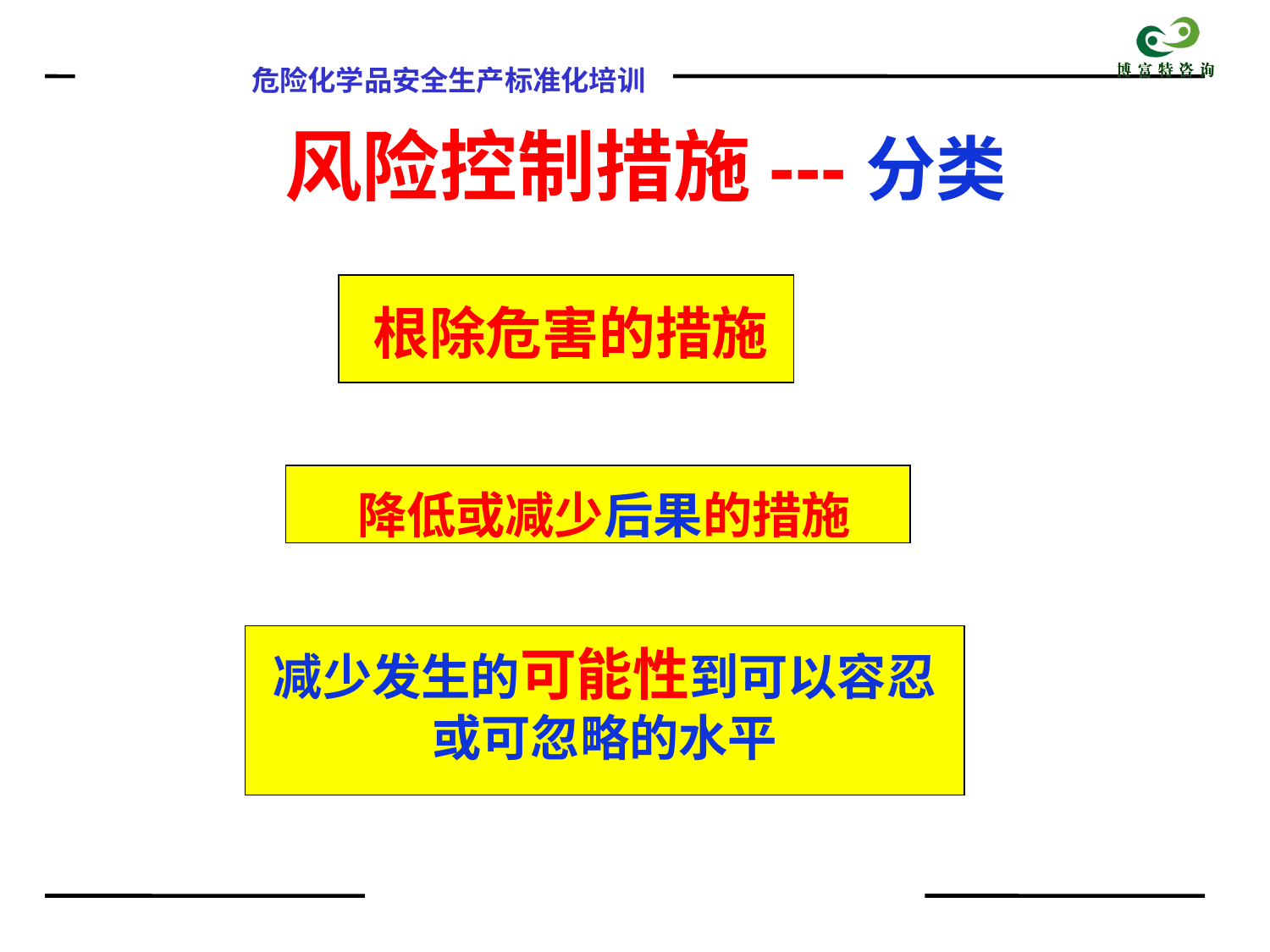

风险控制措施---分类

根除危害的措施

降低或减少后果的措施

减少发生的可能性到可以容忍或可忽略的水平